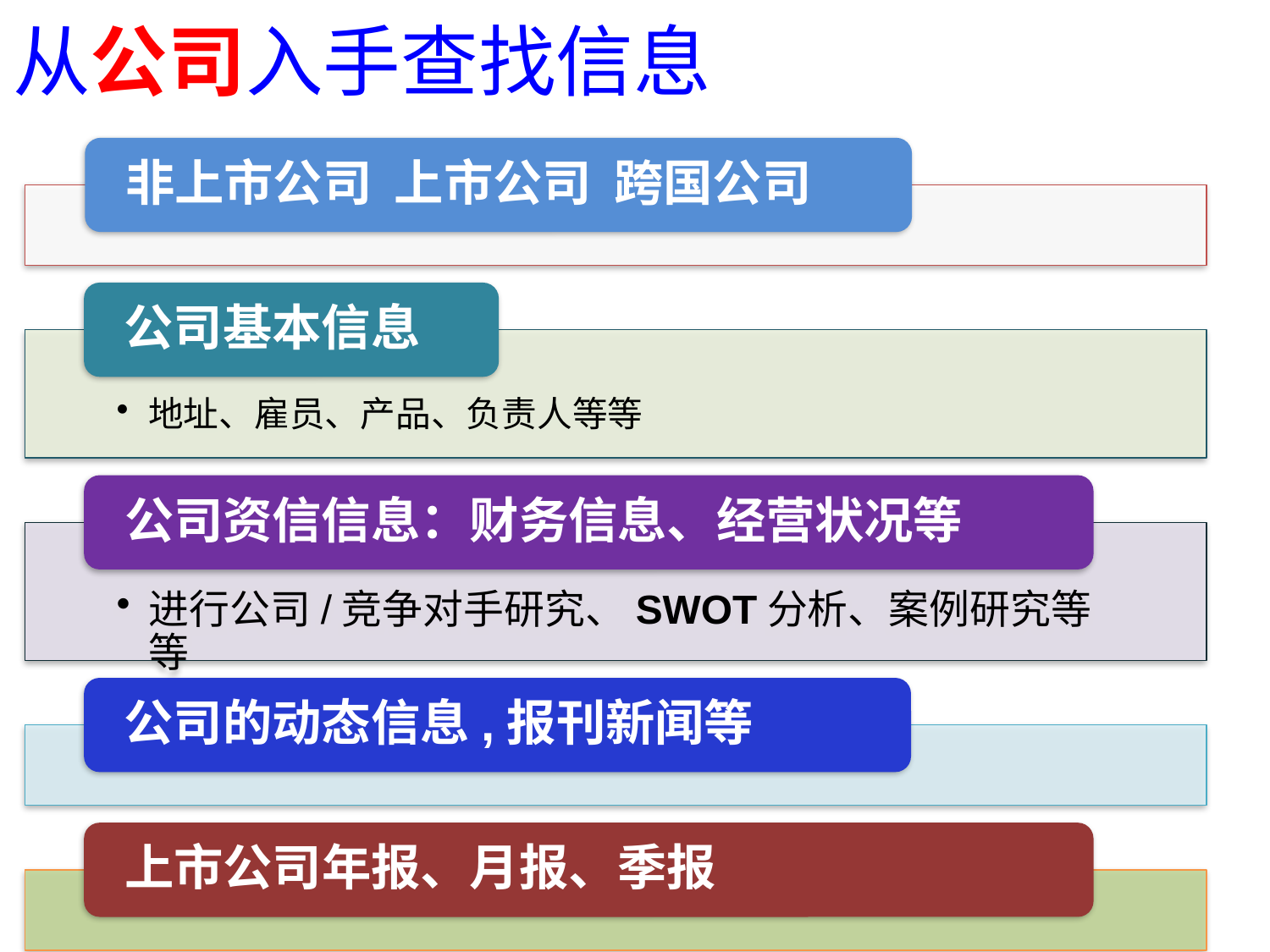

# 从公司入手查找信息
非上市公司  上市公司  跨国公司
地址、雇员、产品、负责人等等
公司基本信息
进行公司/竞争对手研究、SWOT分析、案例研究等等
公司资信信息：财务信息、经营状况等

公司的动态信息,报刊新闻等

上市公司年报、月报、季报